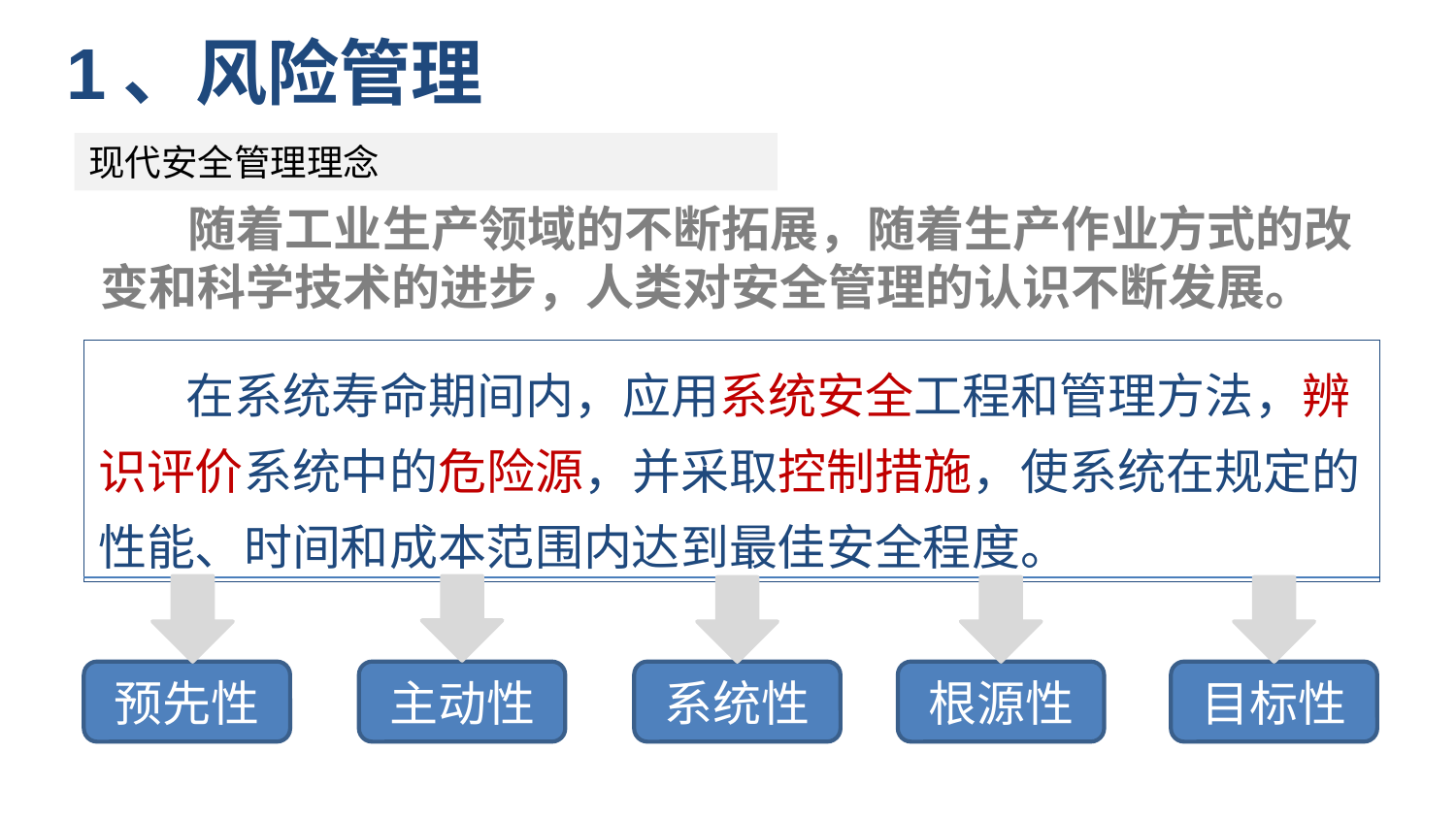

# 1、风险管理
现代安全管理理念
       随着工业生产领域的不断拓展，随着生产作业方式的改变和科学技术的进步，人类对安全管理的认识不断发展。
       在系统寿命期间内，应用系统安全工程和管理方法，辨识评价系统中的危险源，并采取控制措施，使系统在规定的性能、时间和成本范围内达到最佳安全程度。

预先性
主动性
系统性
根源性
目标性